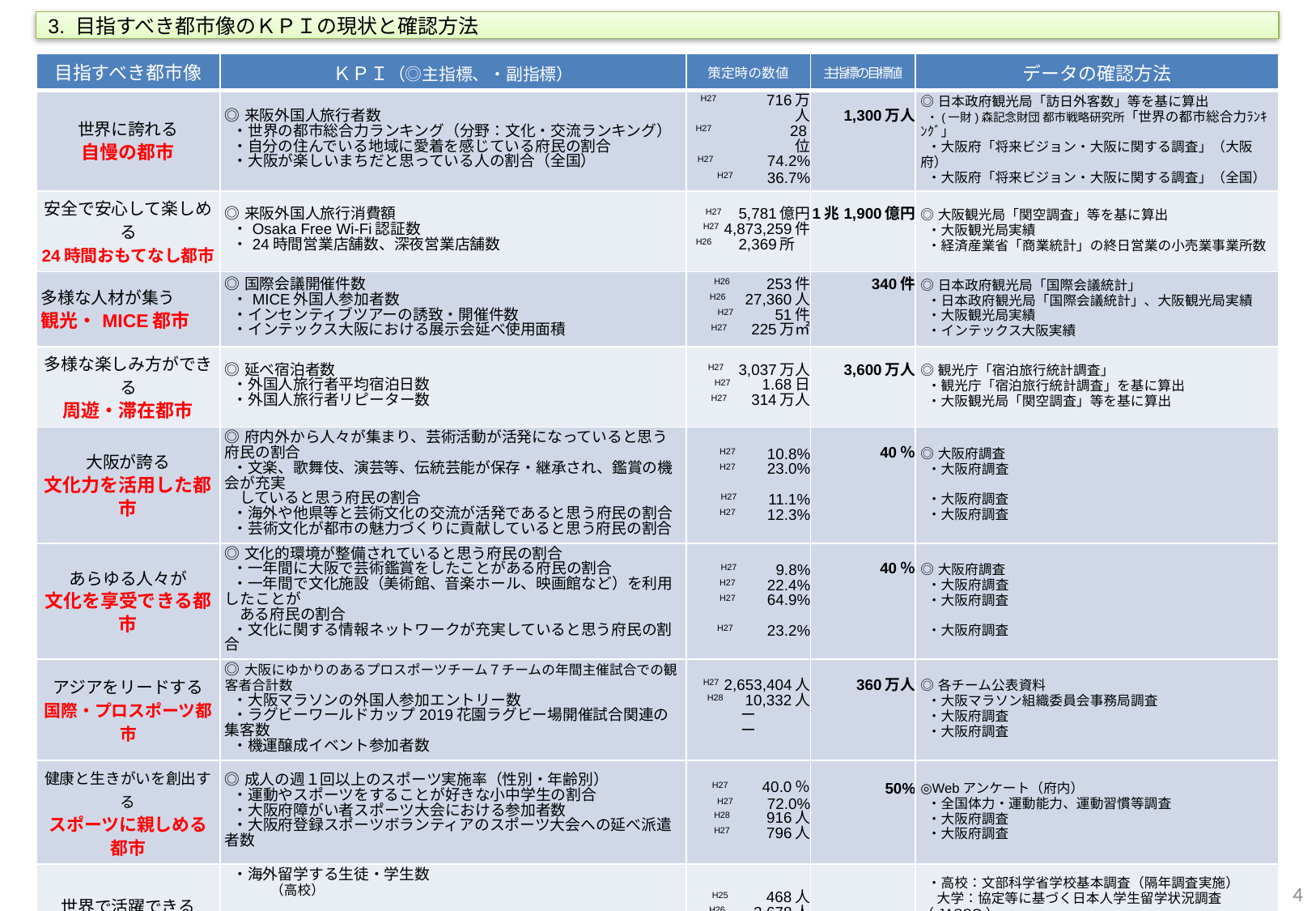

3. 目指すべき都市像のＫＰＩの現状と確認方法
| 目指すべき都市像 | ＫＰＩ（◎主指標、・副指標） | 策定時の数値 | 主指標の目標値 | データの確認方法 |
| --- | --- | --- | --- | --- |
| 世界に誇れる 自慢の都市 | ◎来阪外国人旅行者数 ・世界の都市総合力ランキング（分野：文化・交流ランキング） ・自分の住んでいる地域に愛着を感じている府民の割合 ・大阪が楽しいまちだと思っている人の割合（全国） | H27　　　　　 716万人 H27 　　　　　　　　 28位 H27 　　　　74.2% H27 36.7% | 1,300万人 | ◎日本政府観光局「訪日外客数」等を基に算出 ・(一財)森記念財団 都市戦略研究所「世界の都市総合力ﾗﾝｷﾝｸﾞ」 ・大阪府「将来ビジョン・大阪に関する調査」（大阪府） ・大阪府「将来ビジョン・大阪に関する調査」（全国） |
| 安全で安心して楽しめる 24時間おもてなし都市 | ◎来阪外国人旅行消費額 ・Osaka Free Wi-Fi認証数 ・24時間営業店舗数、深夜営業店舗数 | H27 5,781億円 H27 4,873,259件 H26 2,369所 | 1兆1,900億円 | ◎大阪観光局「関空調査」等を基に算出 ・大阪観光局実績 ・経済産業省「商業統計」の終日営業の小売業事業所数 |
| 多様な人材が集う 観光・MICE都市 | ◎国際会議開催件数 ・MICE外国人参加者数 ・インセンティブツアーの誘致・開催件数 ・インテックス大阪における展示会延べ使用面積 | H26 253件 H26 27,360人 H27 51件 H27 225万㎡ | 340件 | ◎日本政府観光局「国際会議統計」 ・日本政府観光局「国際会議統計」、大阪観光局実績 ・大阪観光局実績 ・インテックス大阪実績 |
| 多様な楽しみ方ができる 周遊・滞在都市 | ◎延べ宿泊者数 ・外国人旅行者平均宿泊日数 ・外国人旅行者リピーター数 | H27 3,037万人 　H27 1.68日 H27 314万人 | 3,600万人 | ◎観光庁「宿泊旅行統計調査」 ・観光庁「宿泊旅行統計調査」を基に算出 ・大阪観光局「関空調査」等を基に算出 |
| 大阪が誇る 文化力を活用した都市 | ◎府内外から人々が集まり、芸術活動が活発になっていると思う府民の割合 ・文楽、歌舞伎、演芸等、伝統芸能が保存・継承され、鑑賞の機会が充実 していると思う府民の割合 ・海外や他県等と芸術文化の交流が活発であると思う府民の割合 ・芸術文化が都市の魅力づくりに貢献していると思う府民の割合 | H27 10.8% H27 23.0% H27 11.1% H27 12.3% | 40％ | ◎大阪府調査 ・大阪府調査 ・大阪府調査 ・大阪府調査 |
| あらゆる人々が 文化を享受できる都市 | ◎文化的環境が整備されていると思う府民の割合 ・一年間に大阪で芸術鑑賞をしたことがある府民の割合 ・一年間で文化施設（美術館、音楽ホール、映画館など）を利用したことが ある府民の割合 ・文化に関する情報ネットワークが充実していると思う府民の割合 | H27 9.8% H27 22.4% H27 64.9% H27 23.2% | 40％ | ◎大阪府調査 ・大阪府調査 ・大阪府調査 ・大阪府調査 |
| アジアをリードする 国際・プロスポーツ都市 | ◎大阪にゆかりのあるプロスポーツチーム７チームの年間主催試合での観客者合計数 ・大阪マラソンの外国人参加エントリー数 ・ラグビーワールドカップ2019花園ラグビー場開催試合関連の集客数 ・機運醸成イベント参加者数 | H27 2,653,404人 H28 10,332人 ー ー | 360万人 | ◎各チーム公表資料 ・大阪マラソン組織委員会事務局調査 ・大阪府調査 ・大阪府調査 |
| 健康と生きがいを創出する スポーツに親しめる都市 | ◎成人の週１回以上のスポーツ実施率（性別・年齢別） ・運動やスポーツをすることが好きな小中学生の割合 ・大阪府障がい者スポーツ大会における参加者数 ・大阪府登録スポーツボランティアのスポーツ大会への延べ派遣者数 | H27 40.0％ H27 72.0% H28 916人 H27 796人 | 50% | ◎Webアンケート（府内） ・全国体力・運動能力、運動習慣等調査 ・大阪府調査 ・大阪府調査 |
| 世界で活躍できる グローバル人材育成都市 | ・海外留学する生徒・学生数　　　　　　　　　　　　　　　　　　　（高校） 　　　　　　　　　　　　　　　　　　　　　　　　　　　　　　　　　　　　　（大学） ◎大阪で学ぶ留学生数 ・留学生が就職する全国の日本企業等のうち、大阪の企業が占める割合 ・府内在留高度外国人材数 | H25 468人 H26 2,678人 H27 15,280人 H26 10.4% H27 14,106人 | 23,000人 | ・高校：文部科学省学校基本調査（隔年調査実施） 　 大学：協定等に基づく日本人学生留学状況調査（JASSO） ◎外国人留学生在籍状況調査（JASSO） ・留学生の日本企業等への就職状況調査（法務省） ・在留外国人統計 都道府県別在留資格別外国人数（法務省） |
| 出会いが新しい価値を生む 多様性都市 | ◎大阪で働く外国人労働者数 ・府内外国人相談窓口常設市町村数 | H27 45,838人 H28 11市 | 61,000人 | ◎厚生労働省統計調査 ・大阪府調査（常設窓口のみ） |
4